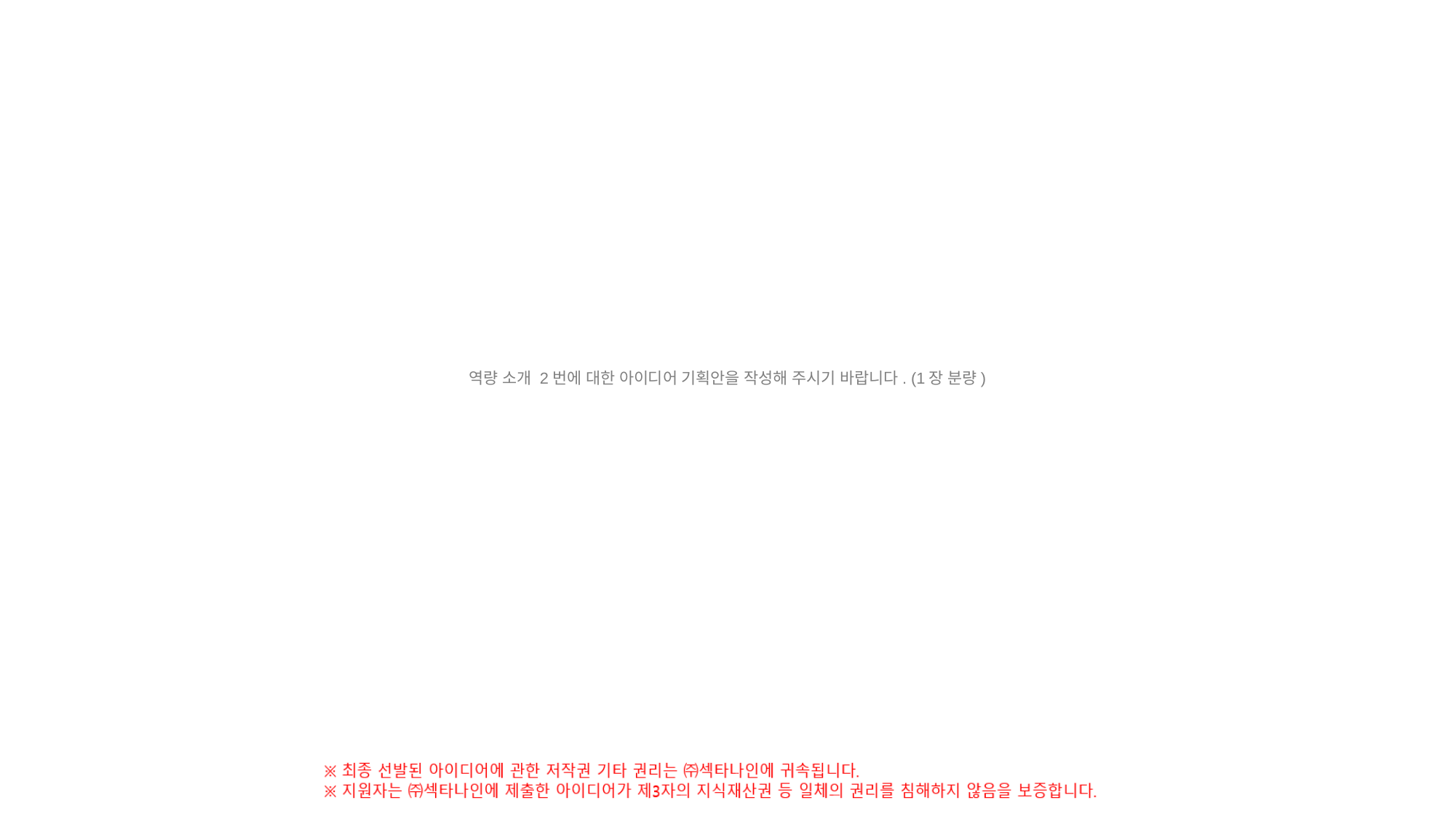

역량 소개 2번에 대한 아이디어 기획안을 작성해 주시기 바랍니다. (1장 분량)